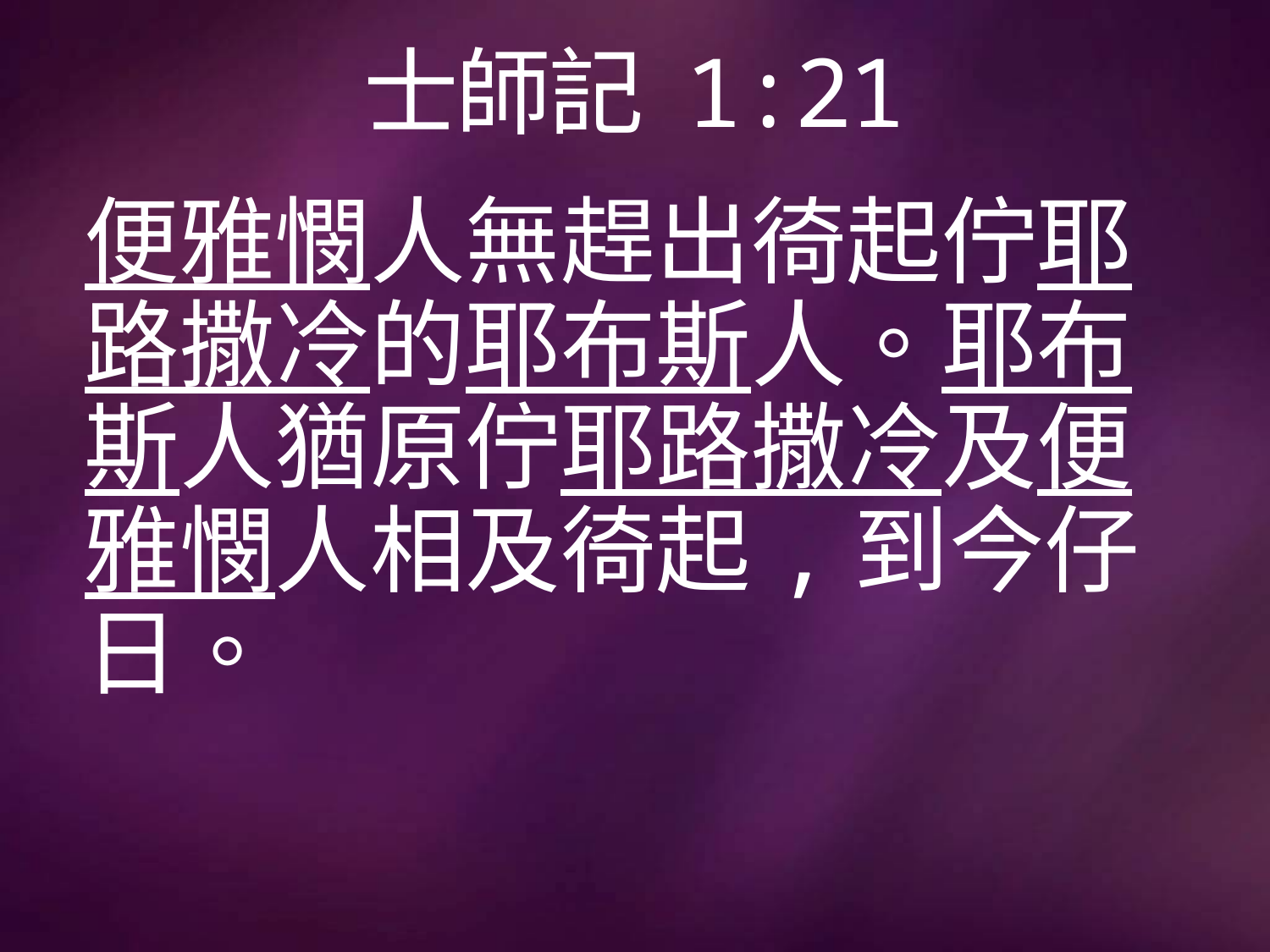

# 士師記 1:21
便雅憫人無趕出徛起佇耶路撒冷的耶布斯人。耶布斯人猶原佇耶路撒冷及便雅憫人相及徛起,到今仔日。